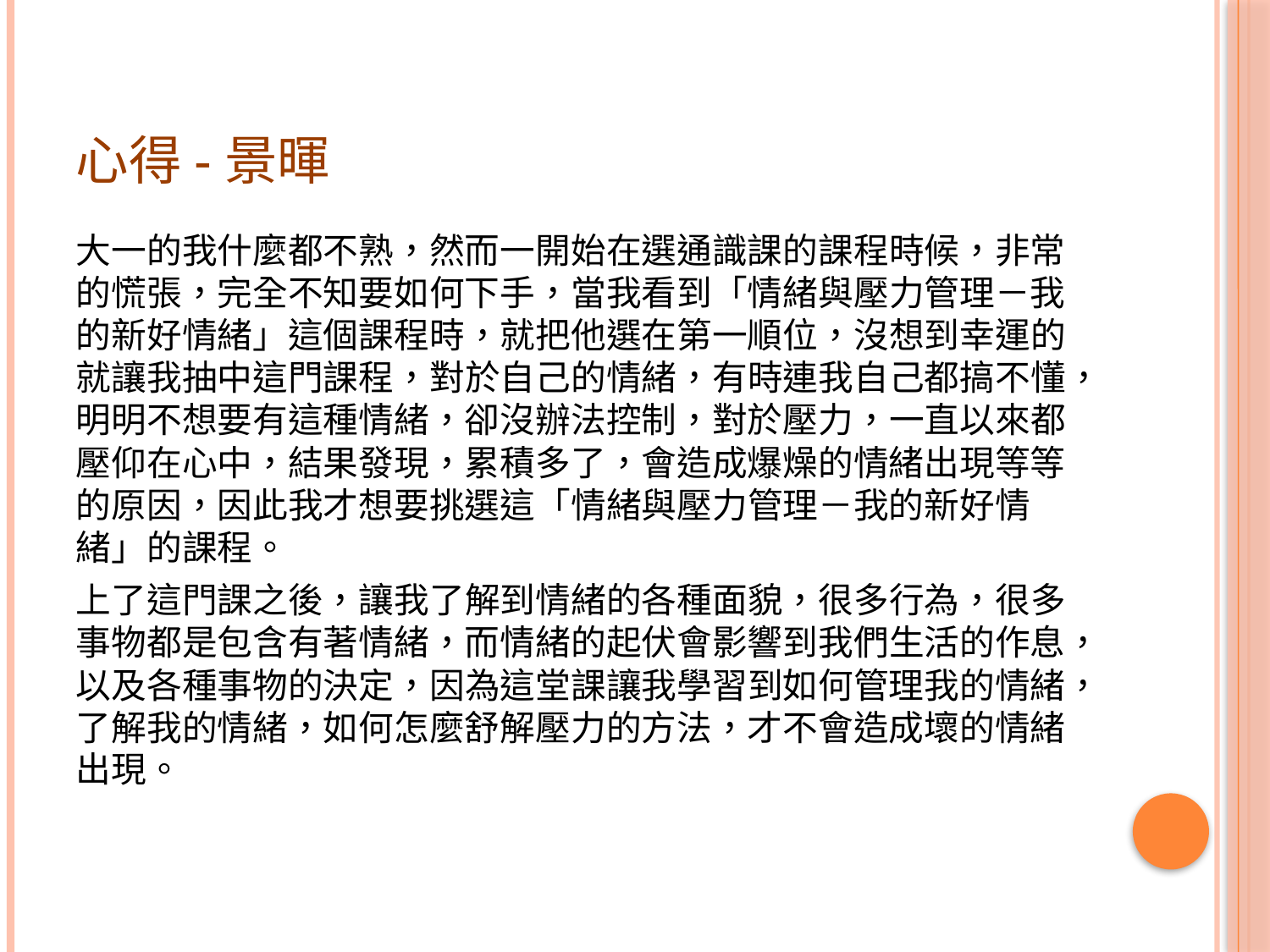

# 心得-景暉
大一的我什麼都不熟，然而一開始在選通識課的課程時候，非常的慌張，完全不知要如何下手，當我看到「情緒與壓力管理－我的新好情緒」這個課程時，就把他選在第一順位，沒想到幸運的就讓我抽中這門課程，對於自己的情緒，有時連我自己都搞不懂，明明不想要有這種情緒，卻沒辦法控制，對於壓力，一直以來都壓仰在心中，結果發現，累積多了，會造成爆燥的情緒出現等等的原因，因此我才想要挑選這「情緒與壓力管理－我的新好情緒」的課程。
上了這門課之後，讓我了解到情緒的各種面貌，很多行為，很多事物都是包含有著情緒，而情緒的起伏會影響到我們生活的作息，以及各種事物的決定，因為這堂課讓我學習到如何管理我的情緒，了解我的情緒，如何怎麼舒解壓力的方法，才不會造成壞的情緒出現。